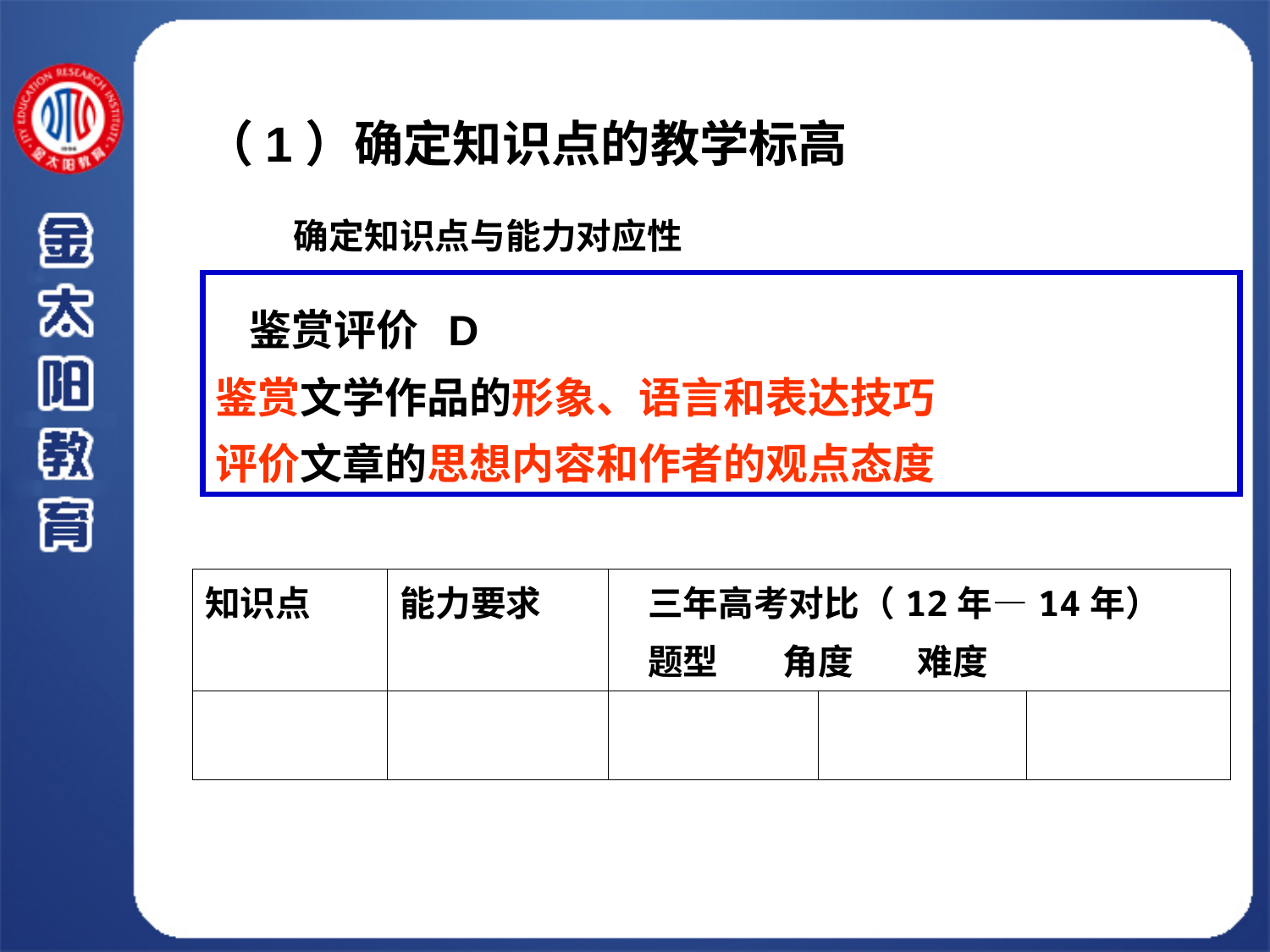

（1）确定知识点的教学标高

          确定知识点与能力对应性
  鉴赏评价  D
鉴赏文学作品的形象、语言和表达技巧
评价文章的思想内容和作者的观点态度
| 知识点 | 能力要求 | 三年高考对比（12年—14年） 题型 角度 难度 |  |  |
| --- | --- | --- | --- | --- |
|  |  |  |  |  |